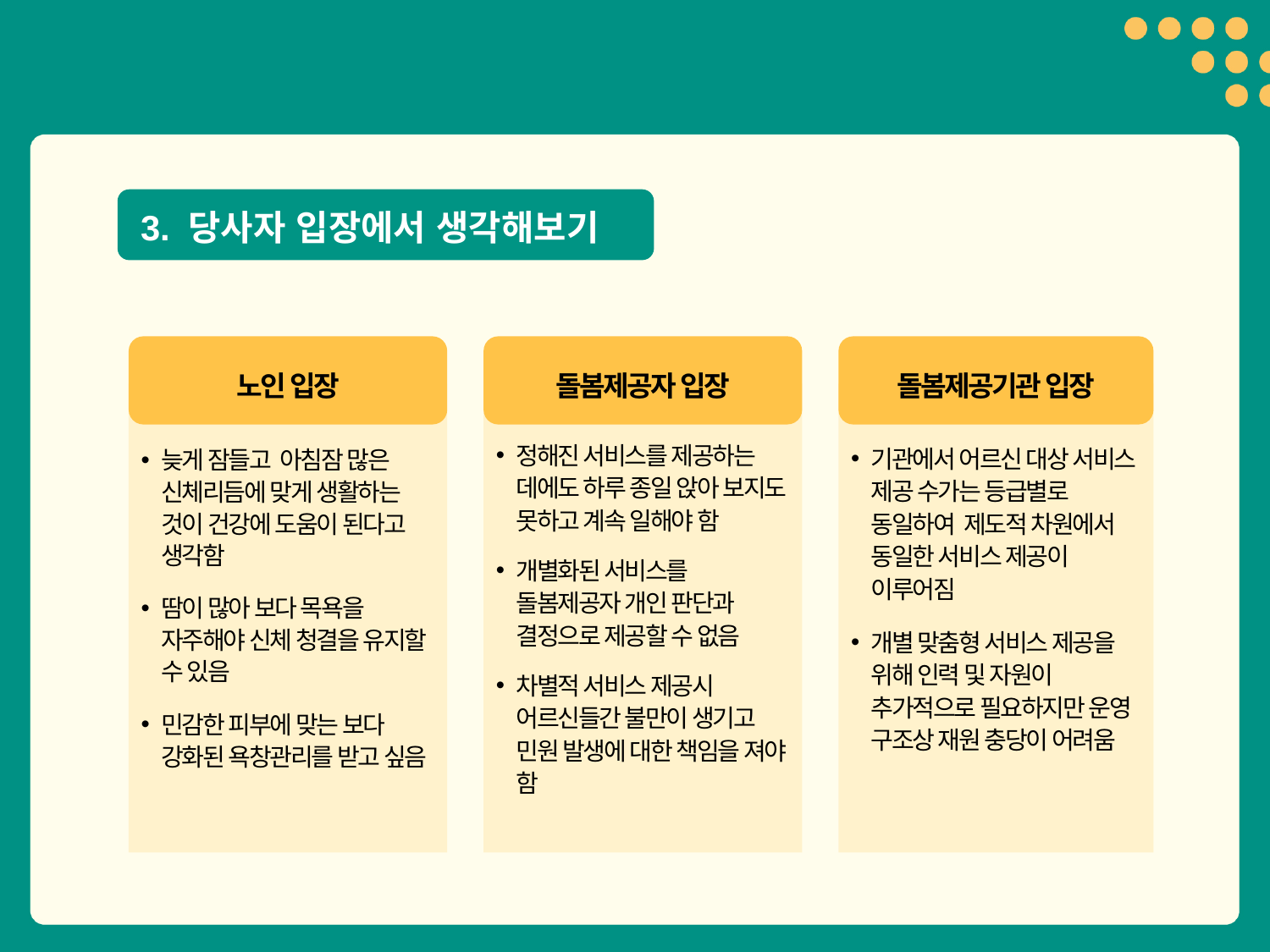

3. 당사자 입장에서 생각해보기
노인 입장
돌봄제공자 입장
돌봄제공기관 입장

늦게 잠들고  아침잠 많은 신체리듬에 맞게 생활하는 것이 건강에 도움이 된다고 생각함
땀이 많아 보다 목욕을 자주해야 신체 청결을 유지할 수 있음
민감한 피부에 맞는 보다 강화된 욕창관리를 받고 싶음

정해진 서비스를 제공하는 데에도 하루 종일 앉아 보지도 못하고 계속 일해야 함
개별화된 서비스를 돌봄제공자 개인 판단과 결정으로 제공할 수 없음
차별적 서비스 제공시 어르신들간 불만이 생기고 민원 발생에 대한 책임을 져야 함

기관에서 어르신 대상 서비스 제공 수가는 등급별로 동일하여  제도적 차원에서 동일한 서비스 제공이 이루어짐
개별 맞춤형 서비스 제공을 위해 인력 및 자원이 추가적으로 필요하지만 운영 구조상 재원 충당이 어려움

10